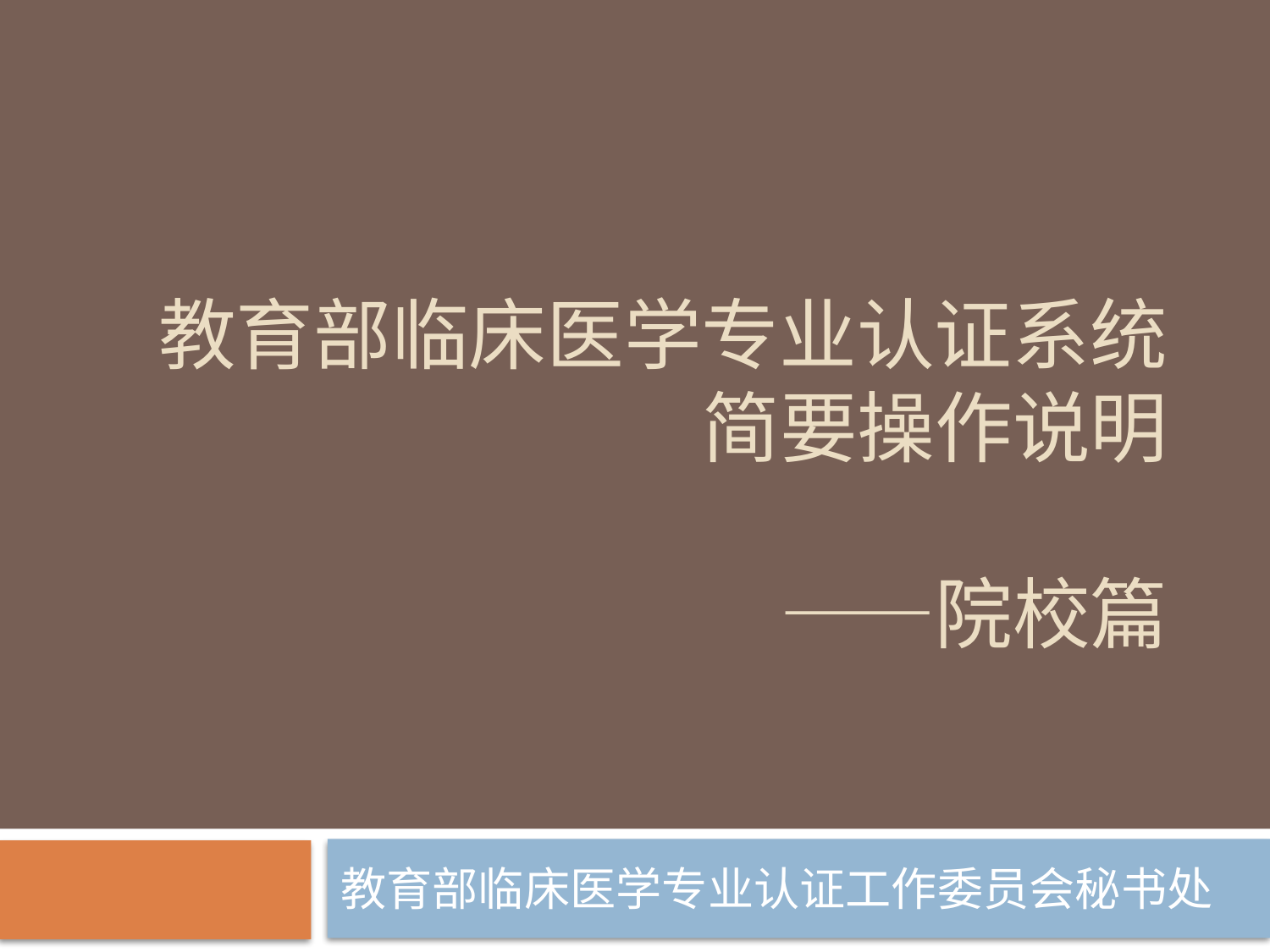

# 教育部临床医学专业认证系统 简要操作说明 ——院校篇
教育部临床医学专业认证工作委员会秘书处